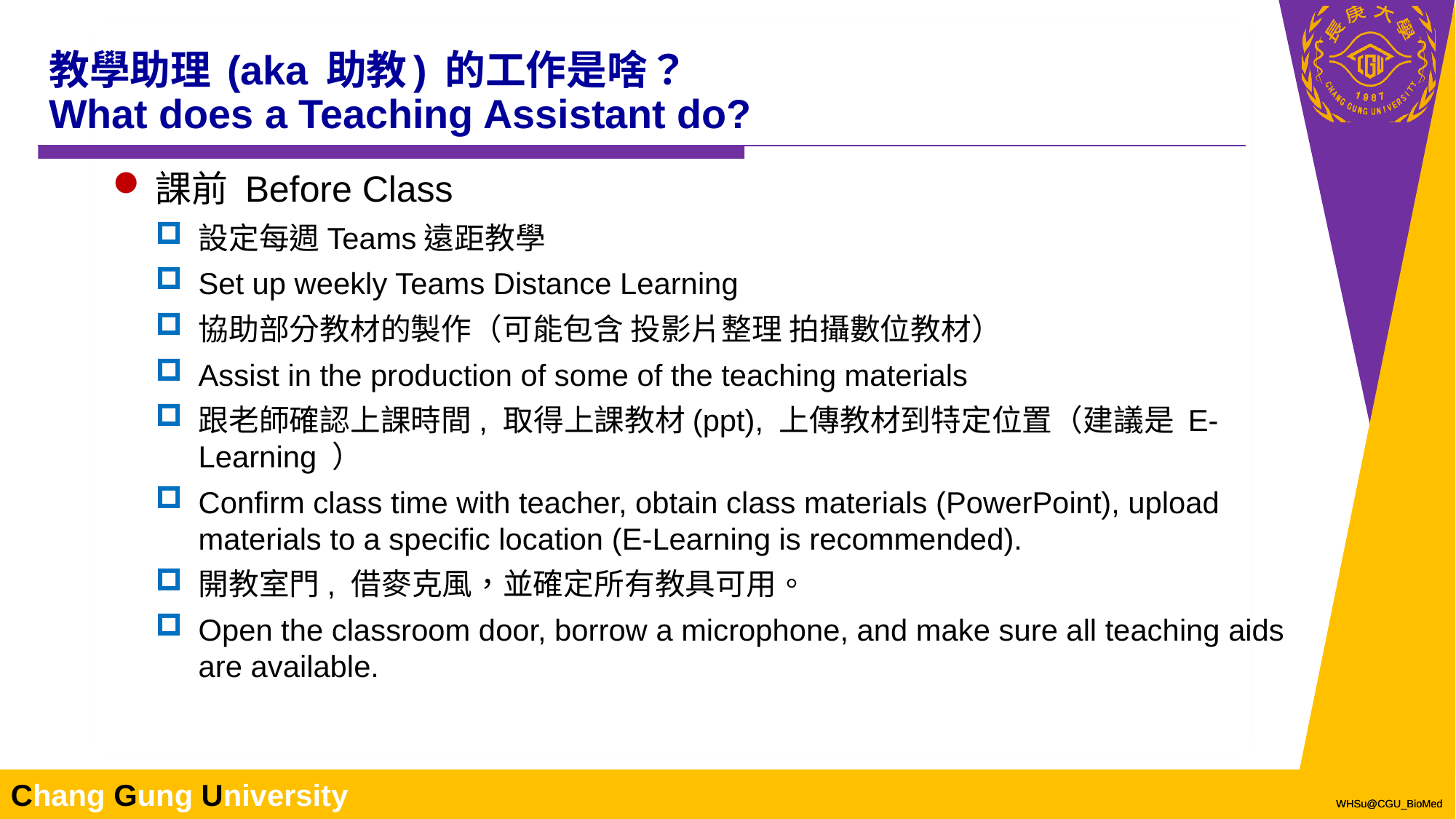

# 教學助理 (aka 助教) 的工作是啥？ What does a Teaching Assistant do?
課前 Before Class
設定每週Teams遠距教學
Set up weekly Teams Distance Learning
協助部分教材的製作（可能包含 投影片整理 拍攝數位教材）
Assist in the production of some of the teaching materials
跟老師確認上課時間, 取得上課教材(ppt), 上傳教材到特定位置（建議是 E-Learning ）
Confirm class time with teacher, obtain class materials (PowerPoint), upload materials to a specific location (E-Learning is recommended).
開教室門, 借麥克風，並確定所有教具可用。
Open the classroom door, borrow a microphone, and make sure all teaching aids are available.